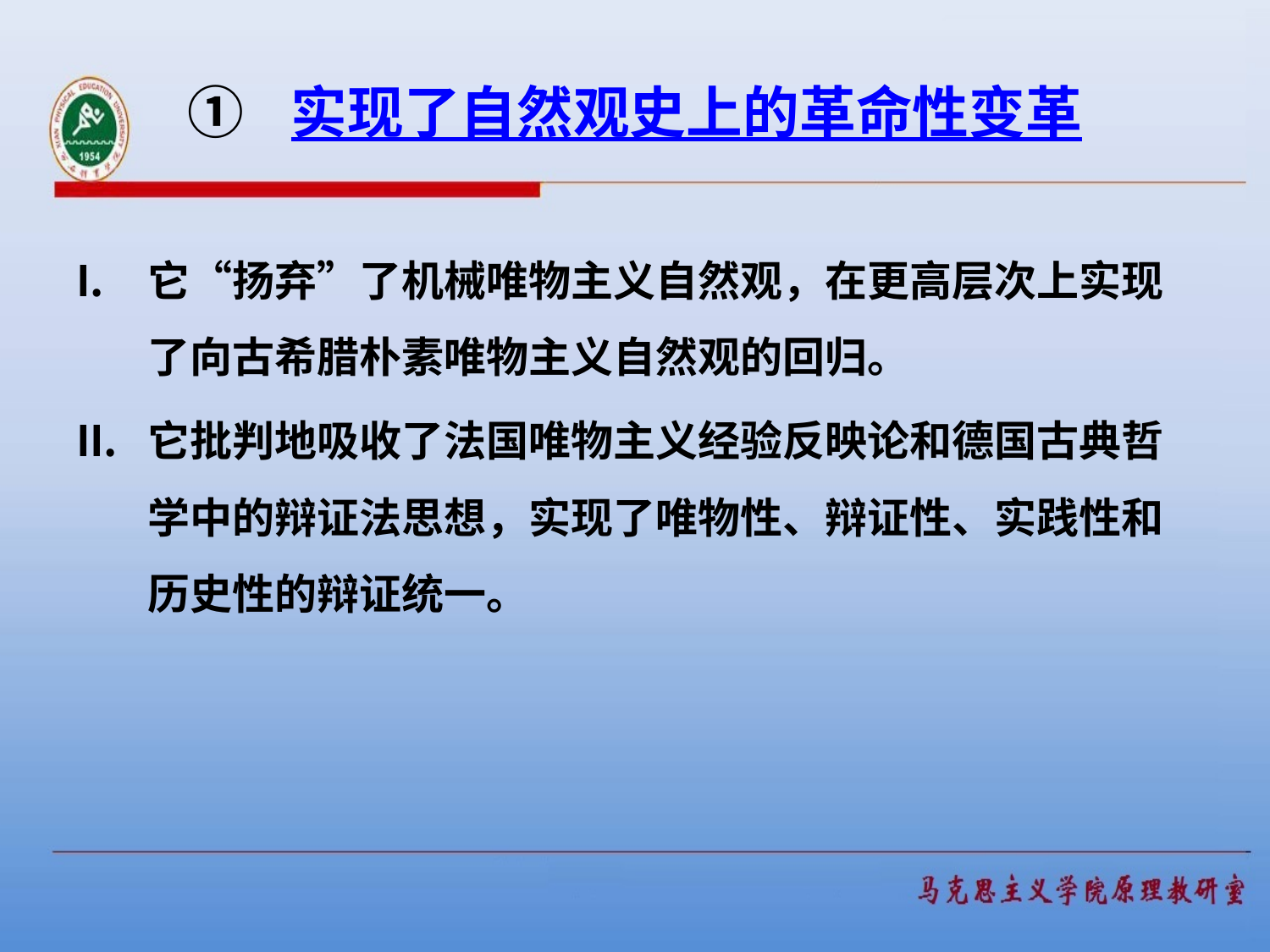

# 实现了自然观史上的革命性变革
它“扬弃”了机械唯物主义自然观，在更高层次上实现了向古希腊朴素唯物主义自然观的回归。
它批判地吸收了法国唯物主义经验反映论和德国古典哲学中的辩证法思想，实现了唯物性、辩证性、实践性和历史性的辩证统一。